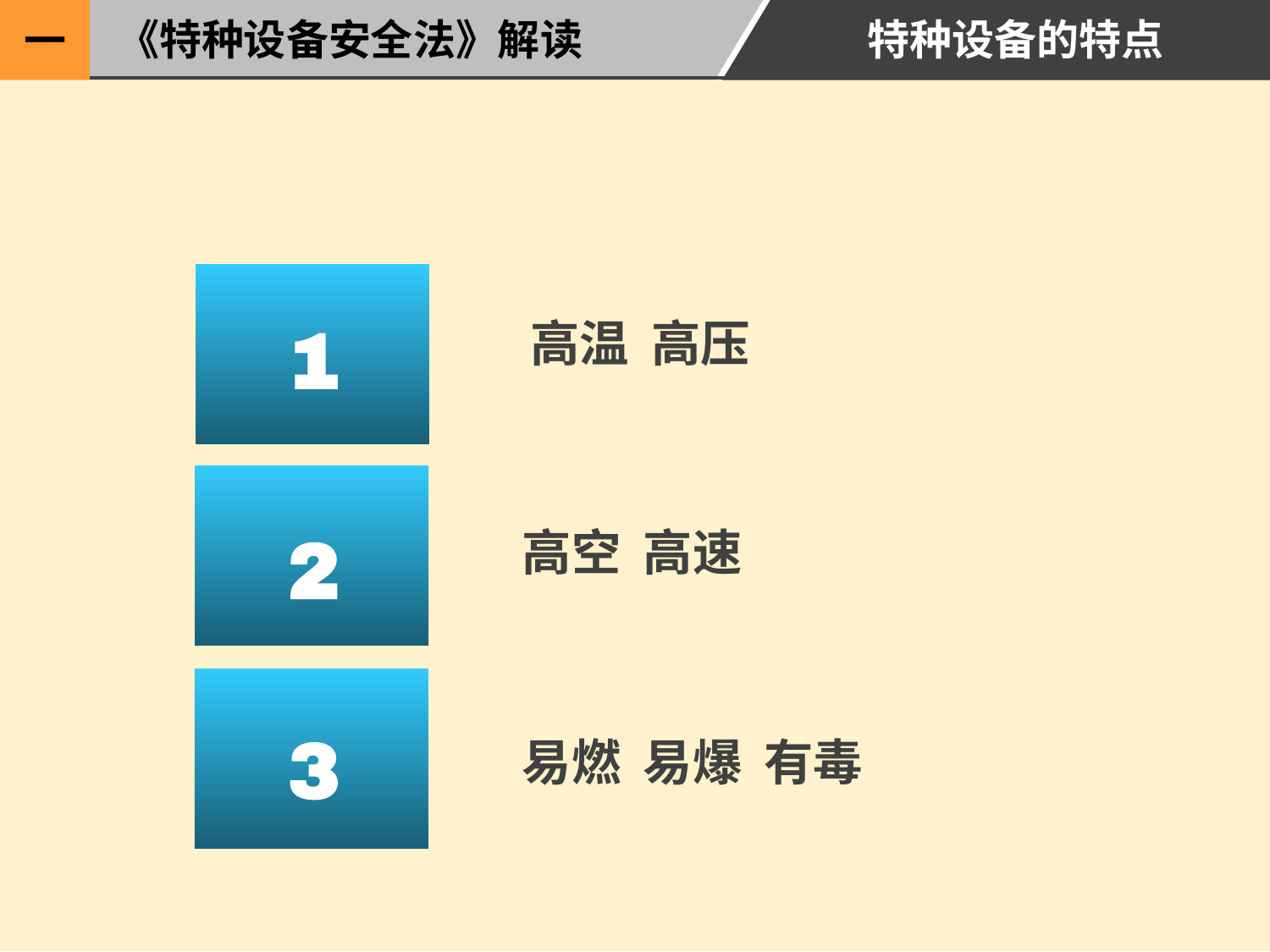

《特种设备安全法》解读
特种设备的特点
一

 1
 高温  高压

 2
高空  高速

 3
易燃  易爆  有毒